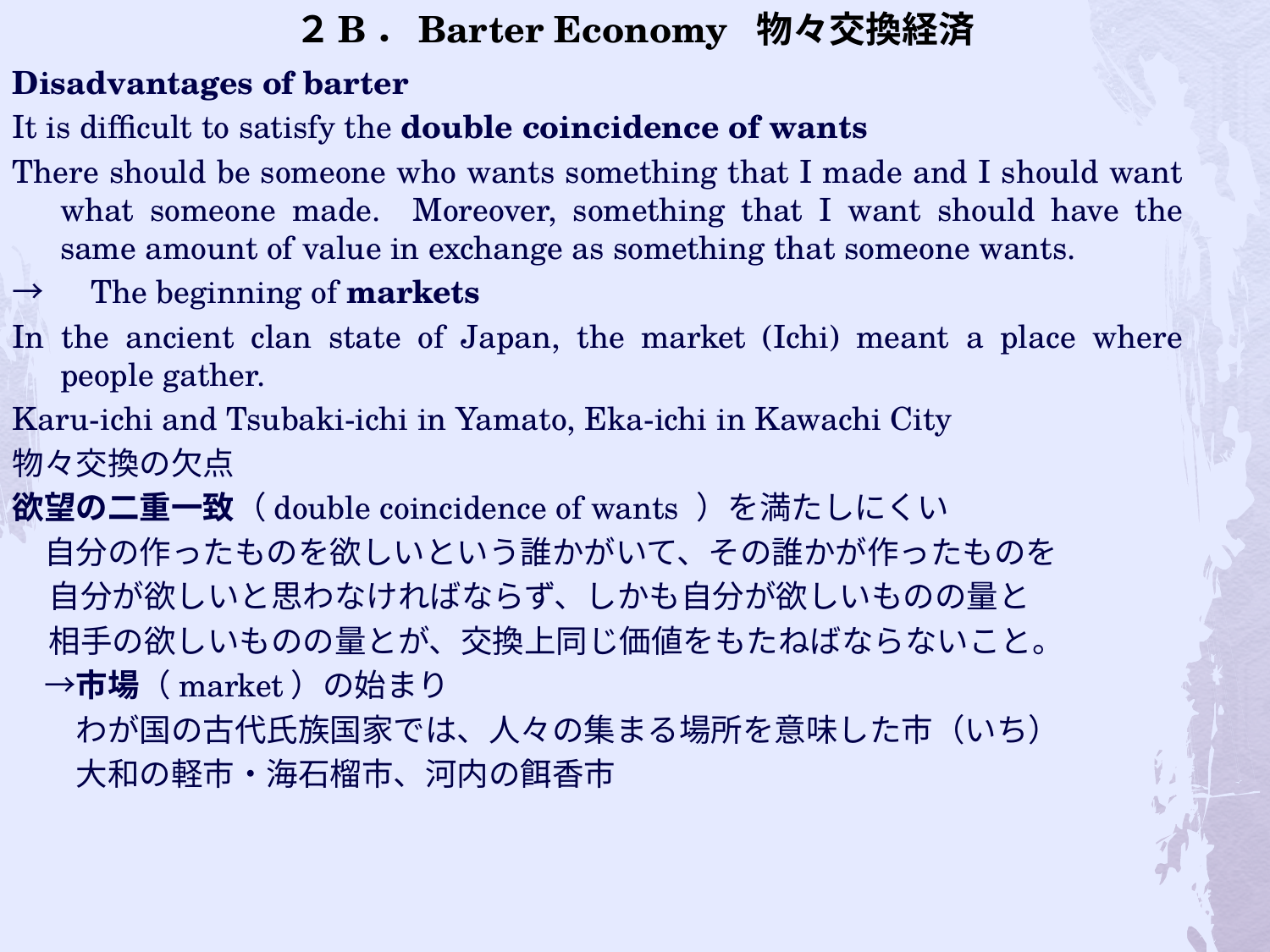

# ２B．Barter Economy  物々交換経済
Disadvantages of barter
It is difficult to satisfy the double coincidence of wants
There should be someone who wants something that I made and I should want what someone made.  Moreover, something that I want should have the same amount of value in exchange as something that someone wants.
→　The beginning of markets
In the ancient clan state of Japan, the market (Ichi) meant a place where people gather.
Karu-ichi and Tsubaki-ichi in Yamato, Eka-ichi in Kawachi City
物々交換の欠点
欲望の二重一致（double coincidence of wants ）を満たしにくい
　自分の作ったものを欲しいという誰かがいて、その誰かが作ったものを
    自分が欲しいと思わなければならず、しかも自分が欲しいものの量と
    相手の欲しいものの量とが、交換上同じ価値をもたねばならないこと。
　→市場（market）の始まり
　　わが国の古代氏族国家では、人々の集まる場所を意味した市（いち）
　　大和の軽市・海石榴市、河内の餌香市